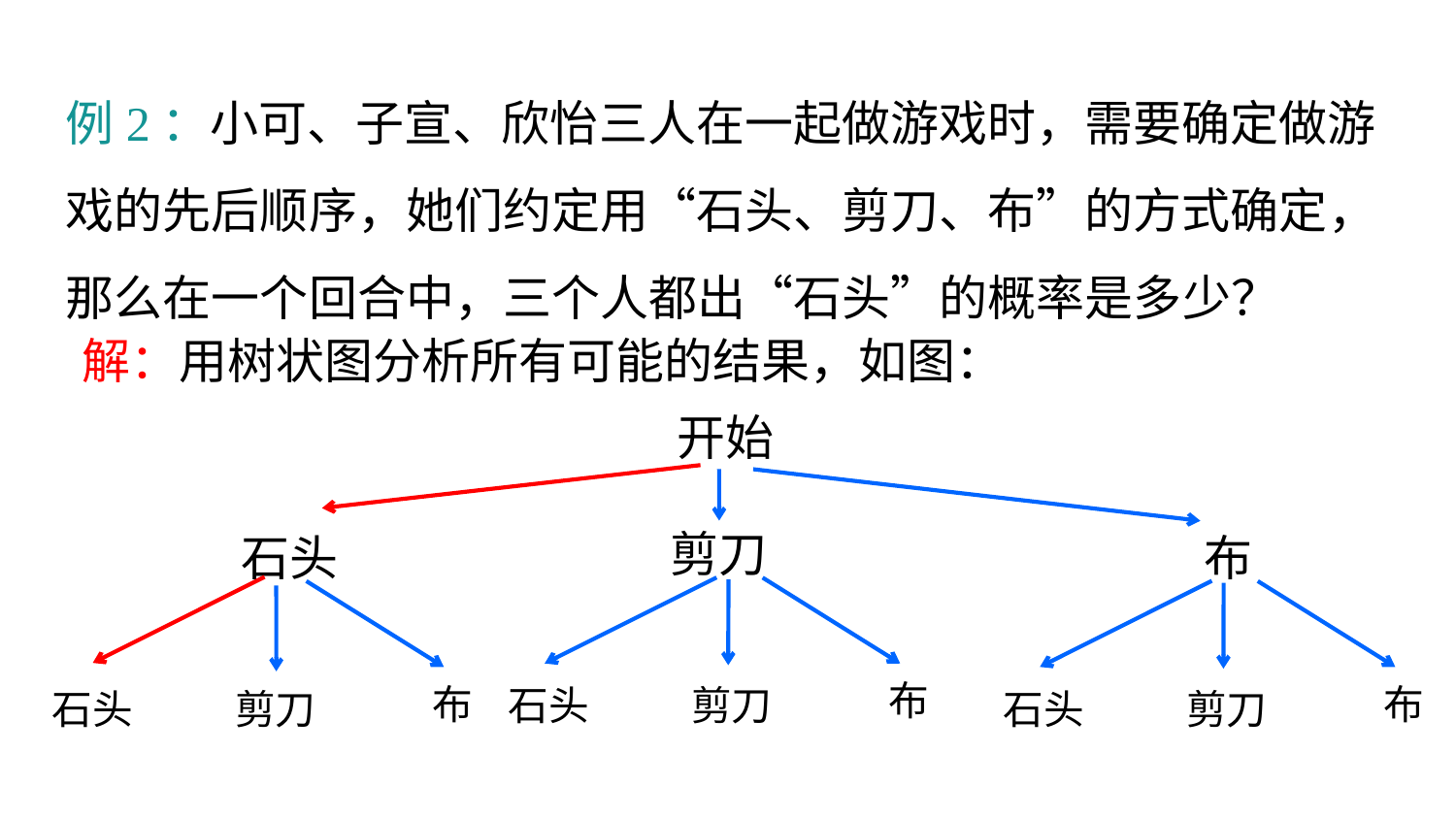

例2：小可、子宣、欣怡三人在一起做游戏时，需要确定做游戏的先后顺序，她们约定用“石头、剪刀、布”的方式确定，那么在一个回合中，三个人都出“石头”的概率是多少？
解：用树状图分析所有可能的结果，如图：
开始

剪刀
石头
布

布
布
布
石头
剪刀
石头
剪刀
石头
剪刀